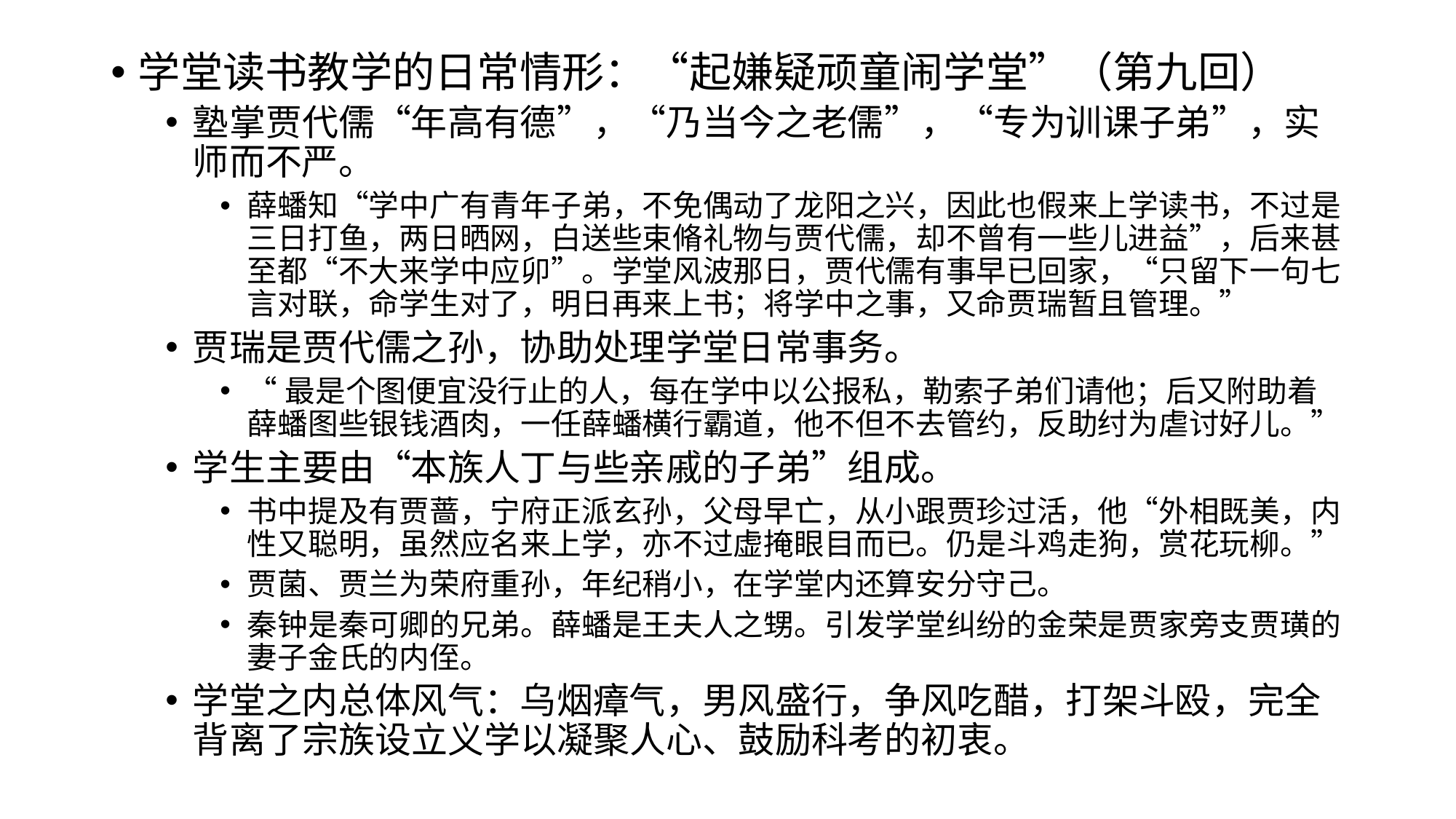

学堂读书教学的日常情形：“起嫌疑顽童闹学堂”（第九回）
塾掌贾代儒“年高有德”，“乃当今之老儒”，“专为训课子弟”，实师而不严。
薛蟠知“学中广有青年子弟，不免偶动了龙阳之兴，因此也假来上学读书，不过是三日打鱼，两日晒网，白送些束脩礼物与贾代儒，却不曾有一些儿进益”，后来甚至都“不大来学中应卯”。学堂风波那日，贾代儒有事早已回家，“只留下一句七言对联，命学生对了，明日再来上书；将学中之事，又命贾瑞暂且管理。”
贾瑞是贾代儒之孙，协助处理学堂日常事务。
“最是个图便宜没行止的人，每在学中以公报私，勒索子弟们请他；后又附助着薛蟠图些银钱酒肉，一任薛蟠横行霸道，他不但不去管约，反助纣为虐讨好儿。”
学生主要由“本族人丁与些亲戚的子弟”组成。
书中提及有贾蔷，宁府正派玄孙，父母早亡，从小跟贾珍过活，他“外相既美，内性又聪明，虽然应名来上学，亦不过虚掩眼目而已。仍是斗鸡走狗，赏花玩柳。”
贾菌、贾兰为荣府重孙，年纪稍小，在学堂内还算安分守己。
秦钟是秦可卿的兄弟。薛蟠是王夫人之甥。引发学堂纠纷的金荣是贾家旁支贾璜的妻子金氏的内侄。
学堂之内总体风气：乌烟瘴气，男风盛行，争风吃醋，打架斗殴，完全背离了宗族设立义学以凝聚人心、鼓励科考的初衷。